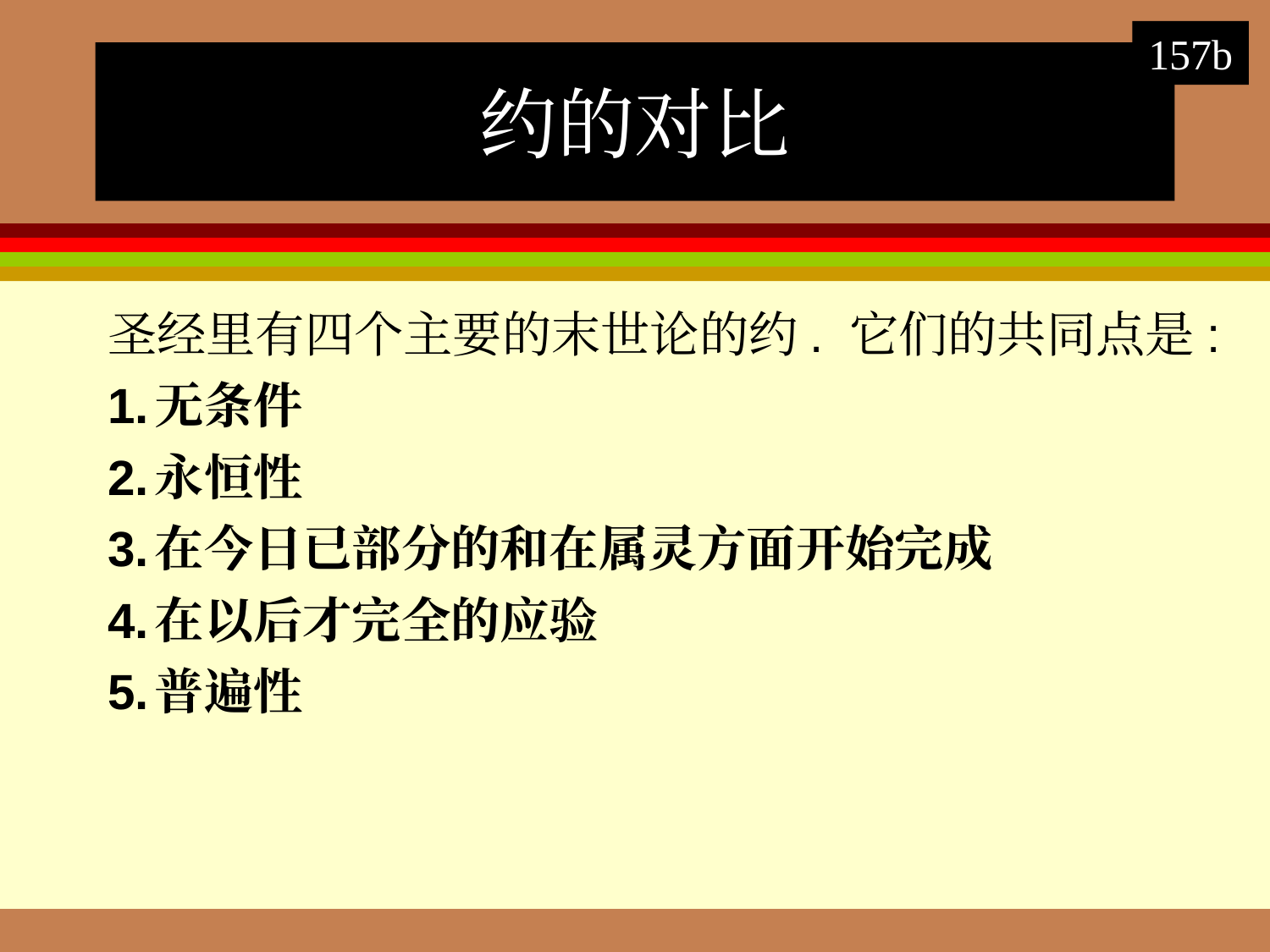

157b
约的对比
圣经里有四个主要的末世论的约. 它们的共同点是:
1.	无条件
2.	永恒性
3.	在今日已部分的和在属灵方面开始完成
4.	在以后才完全的应验
5.	普遍性